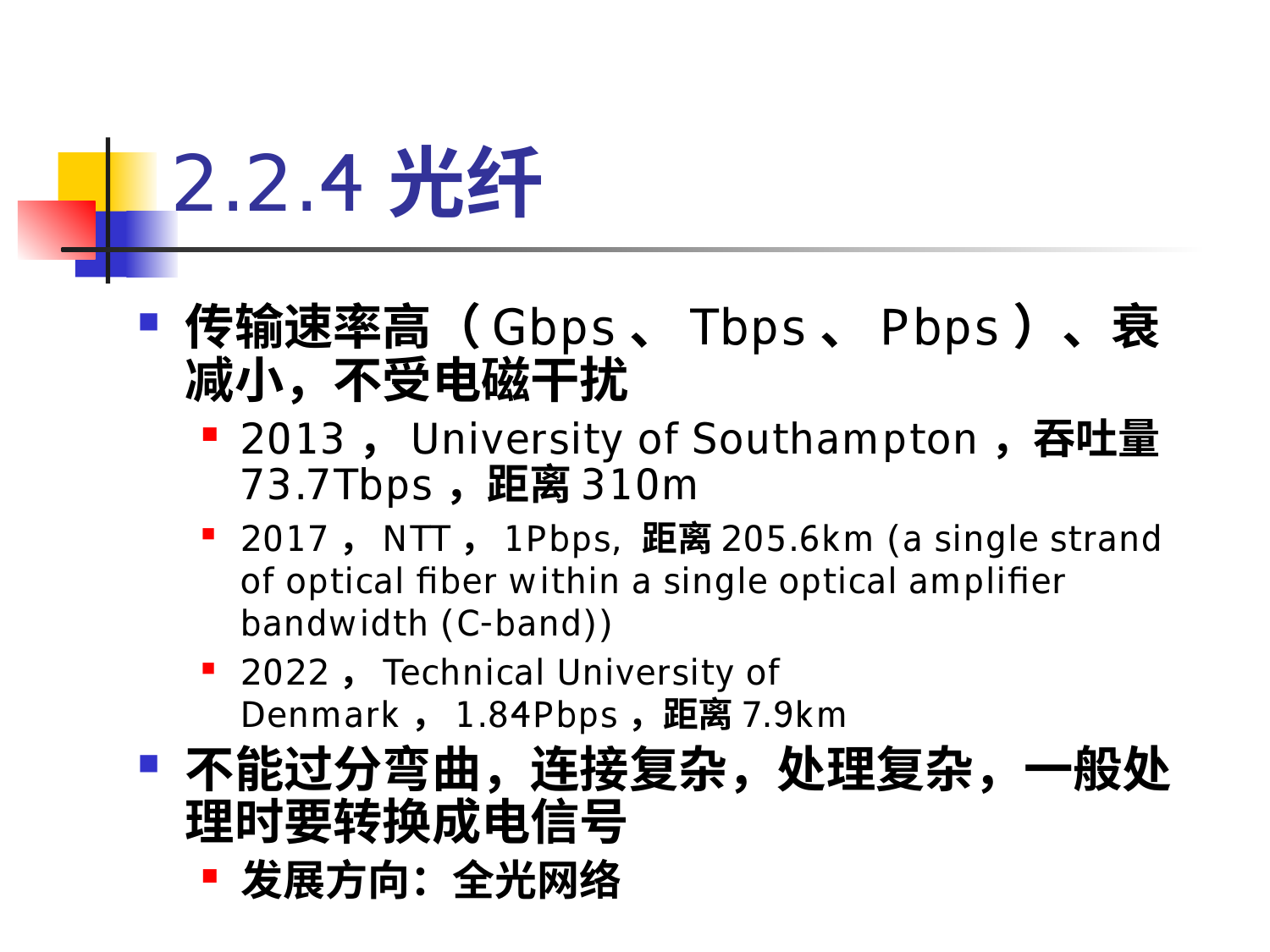

# 2.2.4光纤
传输速率高（Gbps、Tbps、Pbps）、衰减小，不受电磁干扰
2013，University of Southampton，吞吐量73.7Tbps，距离310m
2017，NTT，1Pbps, 距离205.6km (a single strand of optical fiber within a single optical amplifier bandwidth (C-band))
2022，Technical University of Denmark，1.84Pbps，距离7.9km
不能过分弯曲，连接复杂，处理复杂，一般处理时要转换成电信号
发展方向：全光网络